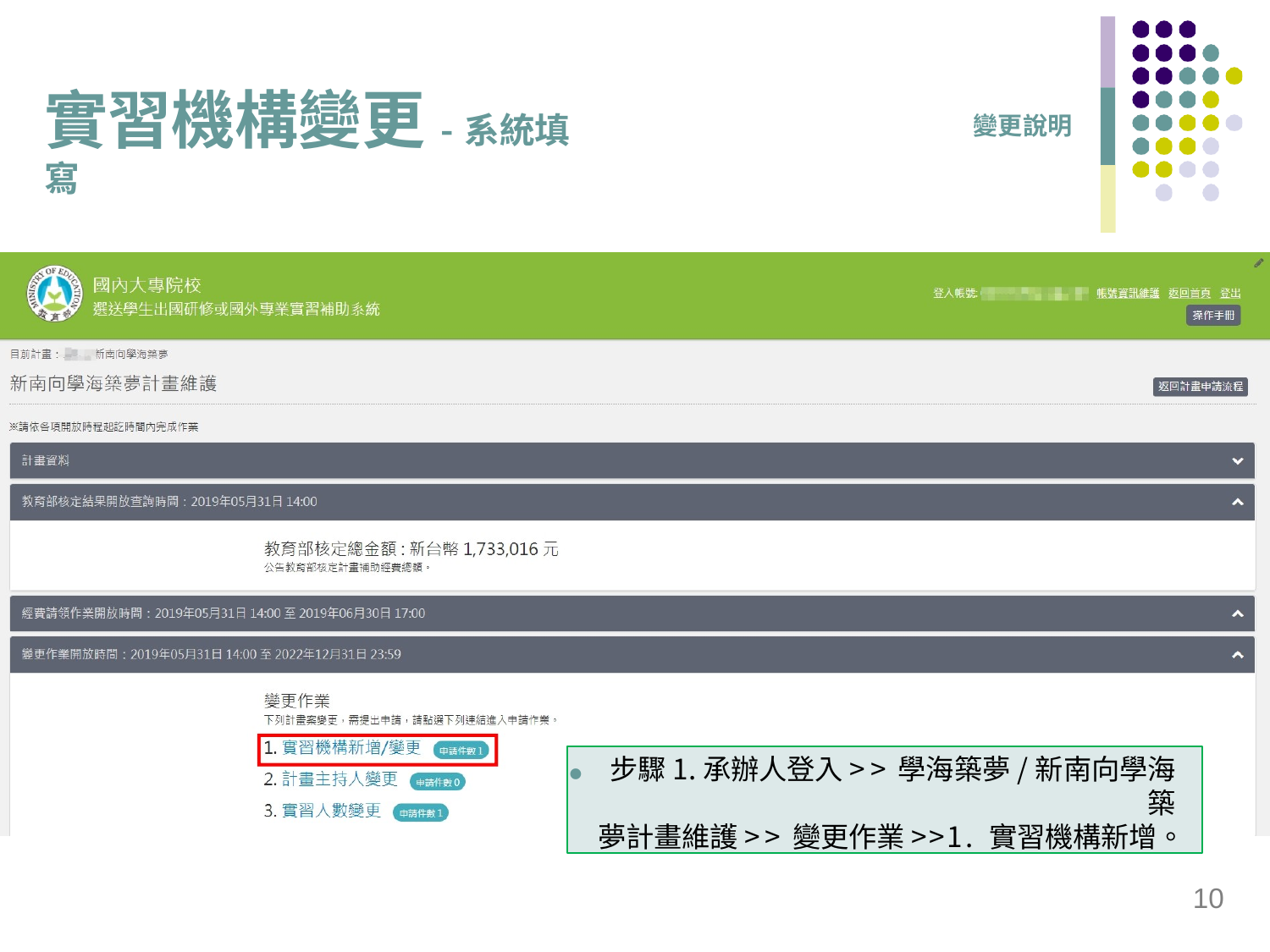

# 實習機構變更-系統填寫
變更說明

⚫	步驟1.承辦人登入>>學海築夢/新南向學海築
夢計畫維護>>變更作業>>1. 實習機構新增。
10